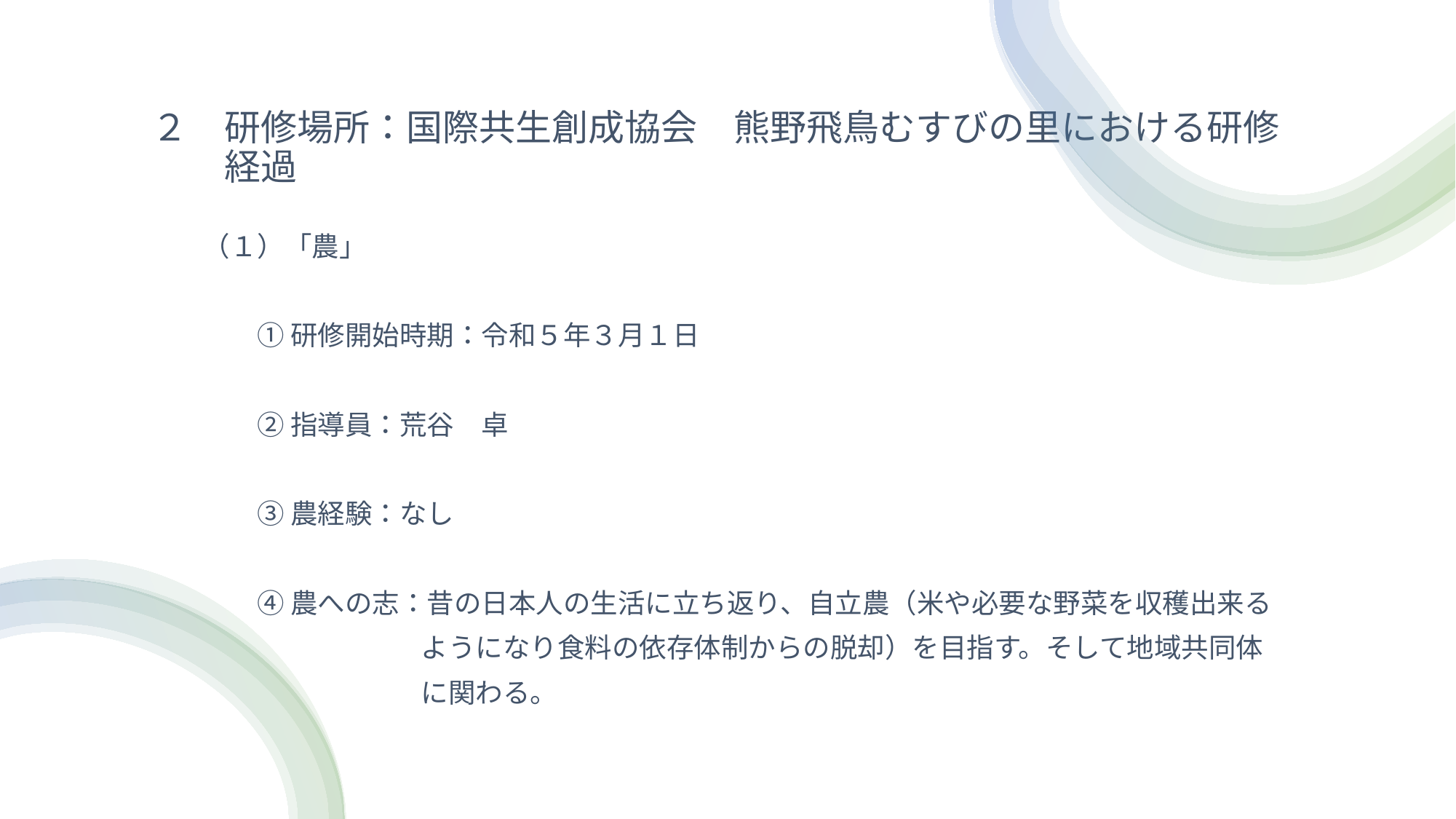

# ２　研修場所：国際共生創成協会　熊野飛鳥むすびの里における研修 　　経過
（１）「農」

　　① 研修開始時期：令和５年３月１日

　　② 指導員：荒谷　卓

　　③ 農経験：なし

　　④ 農への志：昔の日本人の生活に立ち返り、自立農（米や必要な野菜を収穫出来る
　　　　　　　　ようになり食料の依存体制からの脱却）を目指す。そして地域共同体
　　　　　　　　に関わる。